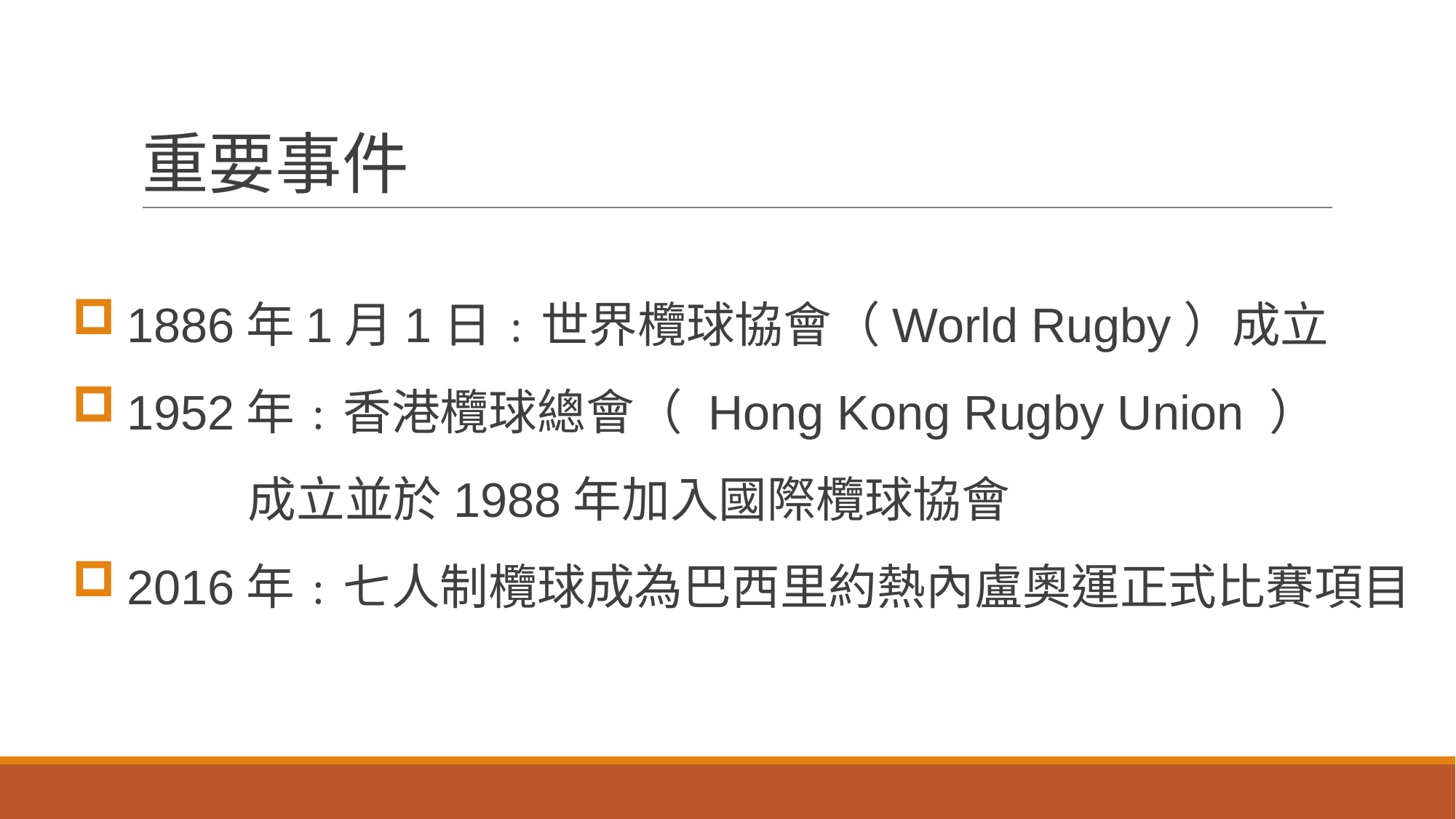

# 重要事件
1886年1月1日﹕世界欖球協會（World Rugby）成立
1952年﹕香港欖球總會（ Hong Kong Rugby Union ）		           成立並於1988年加入國際欖球協會
2016年﹕七人制欖球成為巴西里約熱內盧奧運正式比賽項目